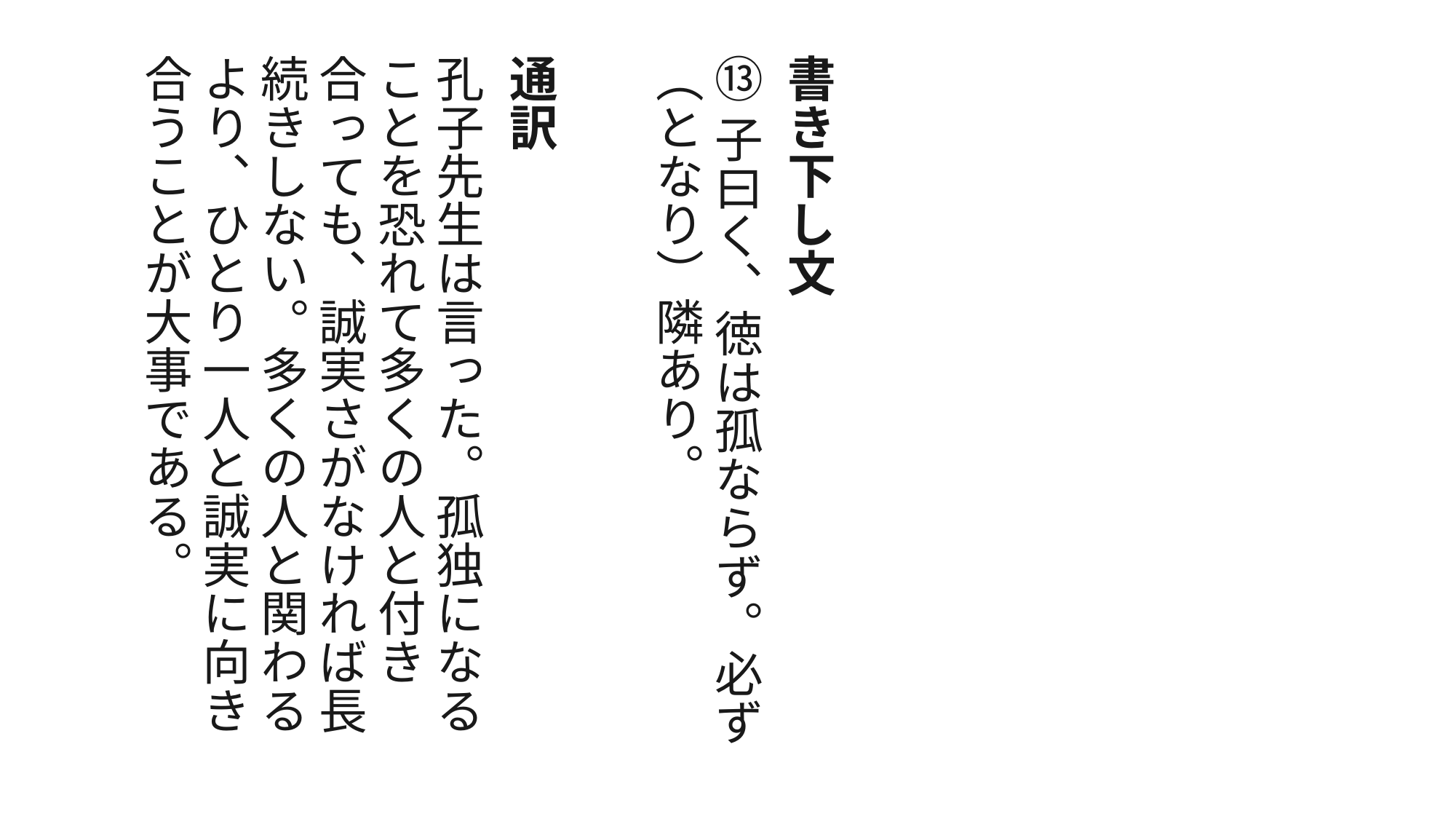

書き下し文
⑬子曰く、徳は孤ならず。必ず（となり）隣あり。

通訳
孔子先生は言った。孤独になることを恐れて多くの人と付き合っても、誠実さがなければ長続きしない。多くの人と関わるより、ひとり一人と誠実に向き合うことが大事である。